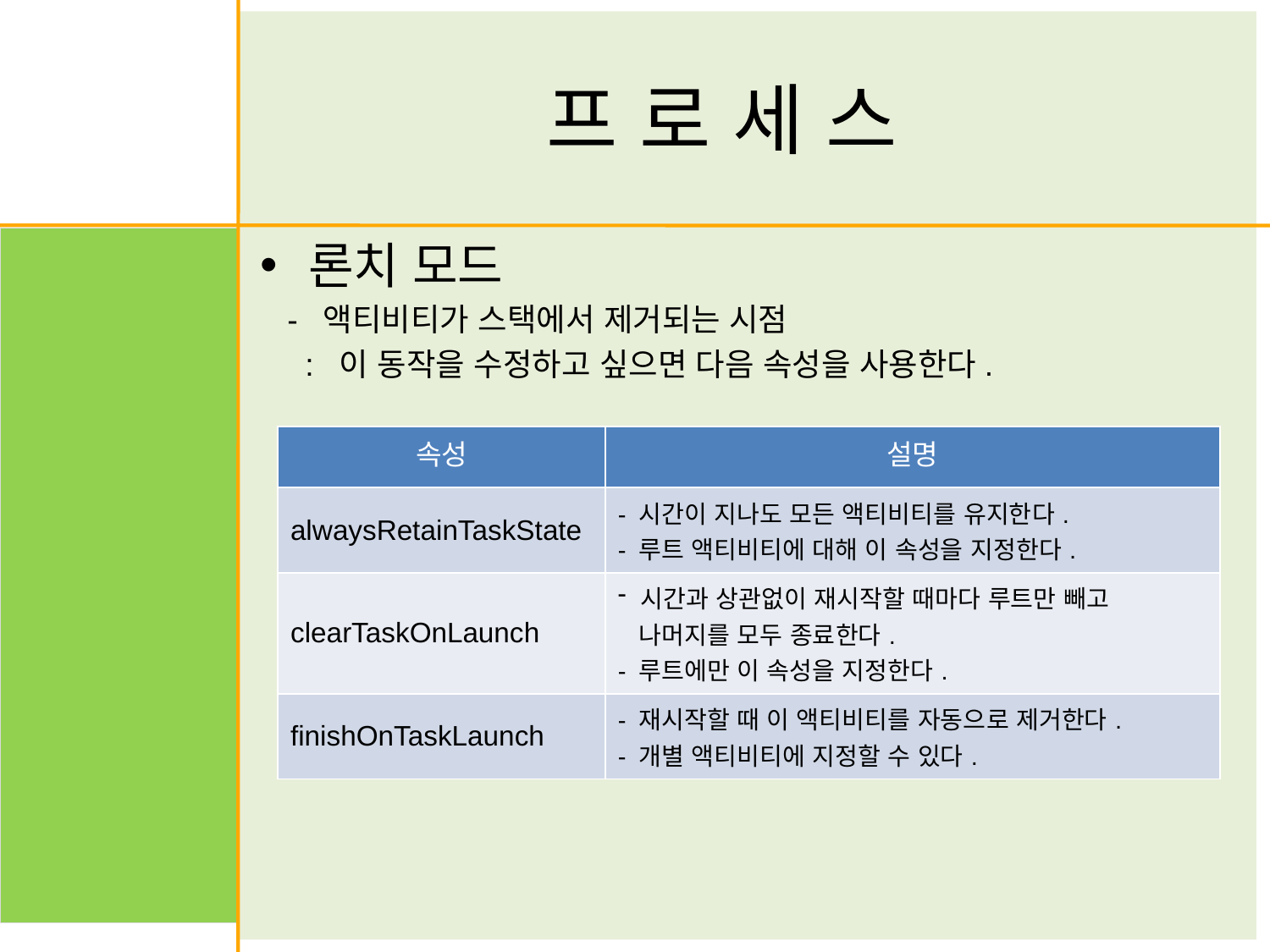

# 프 로 세 스
론치 모드
   -  액티비티가 스택에서 제거되는 시점
     :  이 동작을 수정하고 싶으면 다음 속성을 사용한다.
| 속성 | 설명 |
| --- | --- |
| alwaysRetainTaskState | - 시간이 지나도 모든 액티비티를 유지한다. - 루트 액티비티에 대해 이 속성을 지정한다. |
| clearTaskOnLaunch | 시간과 상관없이 재시작할 때마다 루트만 빼고 나머지를 모두 종료한다. - 루트에만 이 속성을 지정한다. |
| finishOnTaskLaunch | - 재시작할 때 이 액티비티를 자동으로 제거한다. - 개별 액티비티에 지정할 수 있다. |